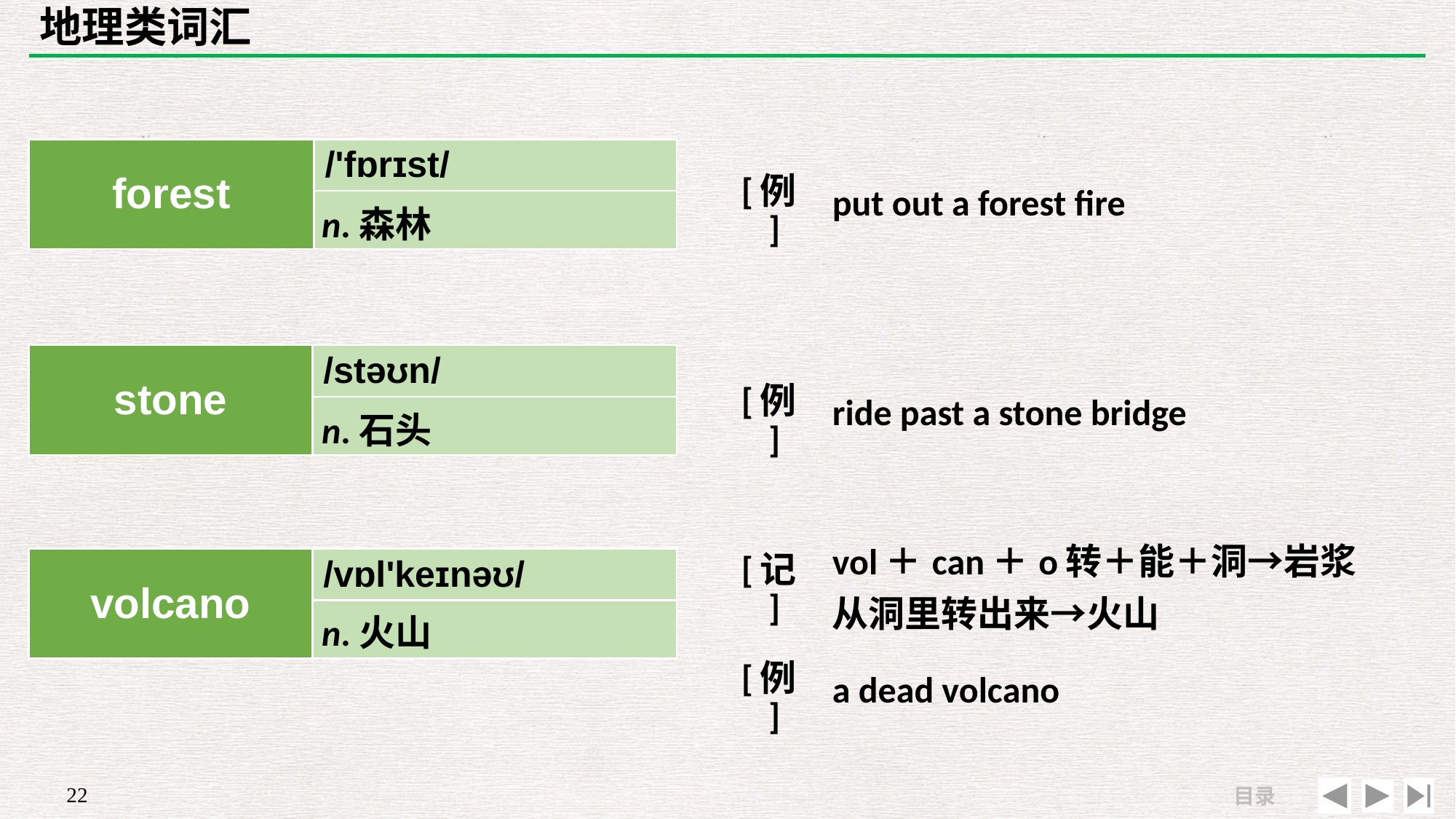

# 地理类词汇

|  |  |
| --- | --- |
| [例] | put out a forest fire |
| forest | /'fɒrɪst/ |
| --- | --- |
|  |  |
n.森林
|  |  |
| --- | --- |
| [例] | ride past a stone bridge |
| stone | /stəʊn/ |
| --- | --- |
|  |  |
n.石头
| [记] | vol＋can＋o转＋能＋洞→岩浆从洞里转出来→火山 |
| --- | --- |
| [例] | a dead volcano |
| volcano | /vɒl'keɪnəʊ/ |
| --- | --- |
|  |  |
n.火山